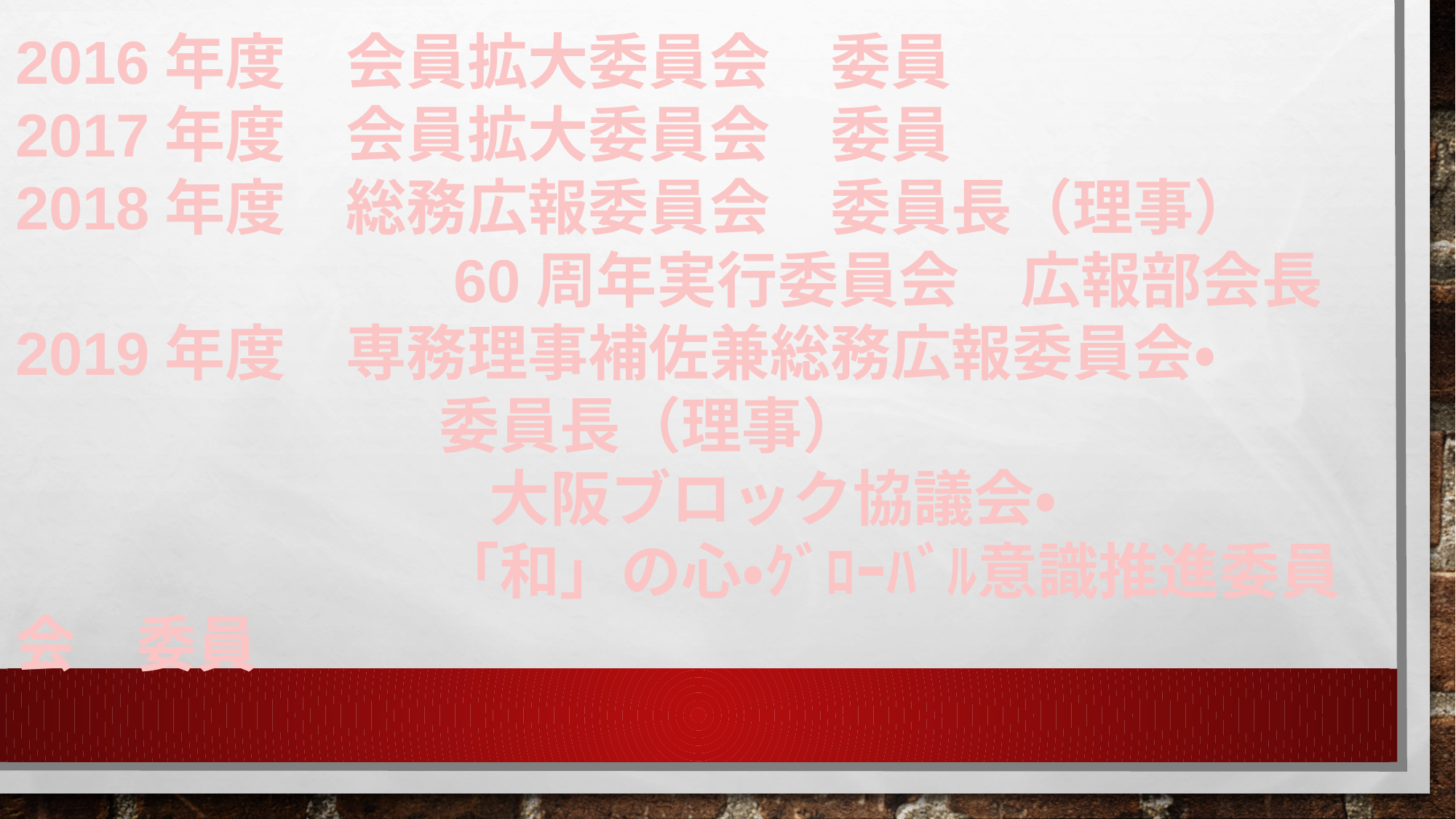

2016年度　会員拡大委員会　委員
2017年度　会員拡大委員会　委員
2018年度　総務広報委員会　委員長（理事）
　　　　　　　60周年実行委員会　広報部会長
2019年度　専務理事補佐兼総務広報委員会・
　　　　　　　委員長（理事）
		　　　　 大阪ブロック協議会・
　　　　　　　「和」の心・ｸﾞﾛｰﾊﾞﾙ意識推進委員会　委員